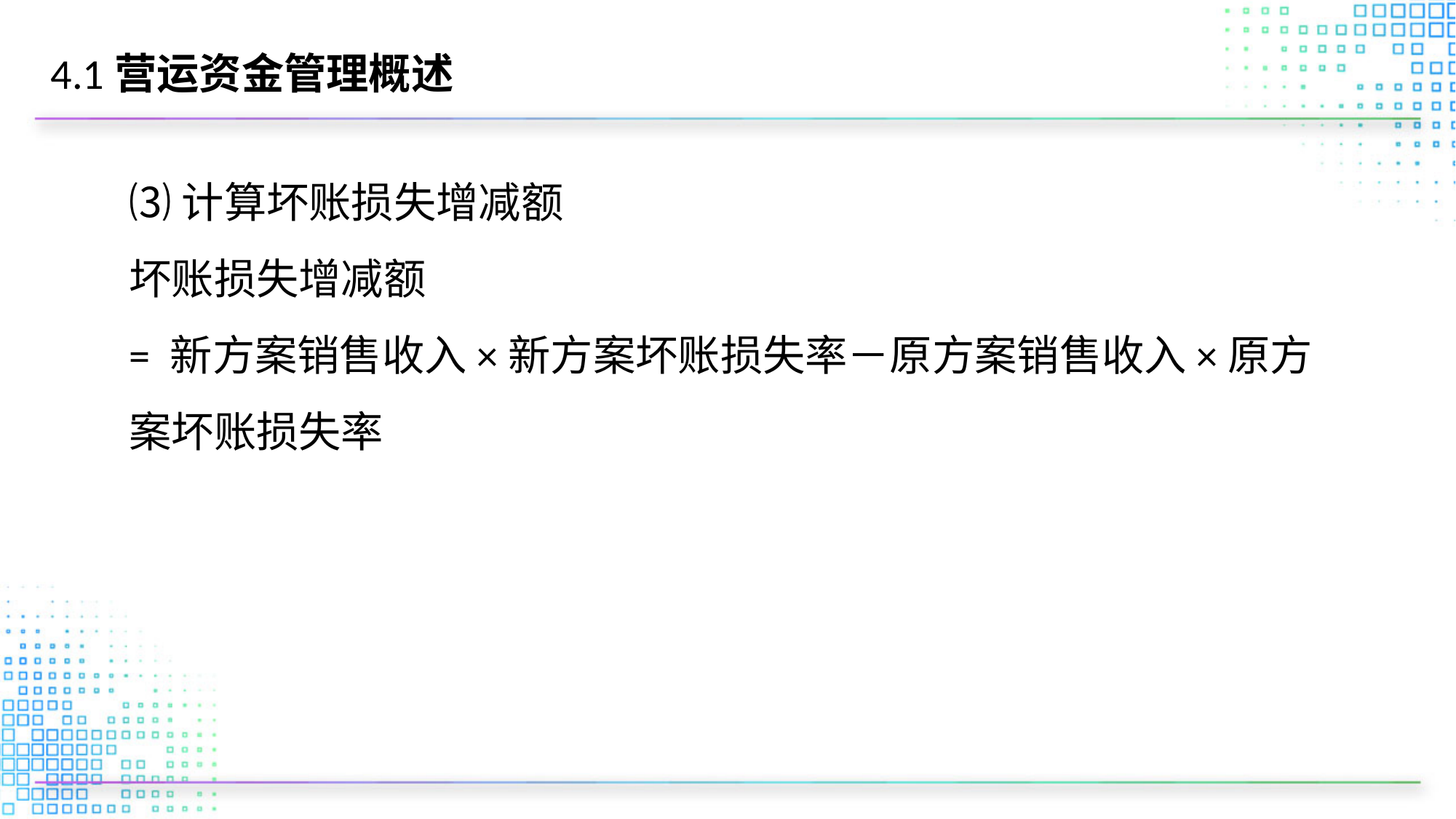

# 4.1营运资金管理概述
⑶计算坏账损失增减额
坏账损失增减额
= 新方案销售收入×新方案坏账损失率－原方案销售收入×原方案坏账损失率